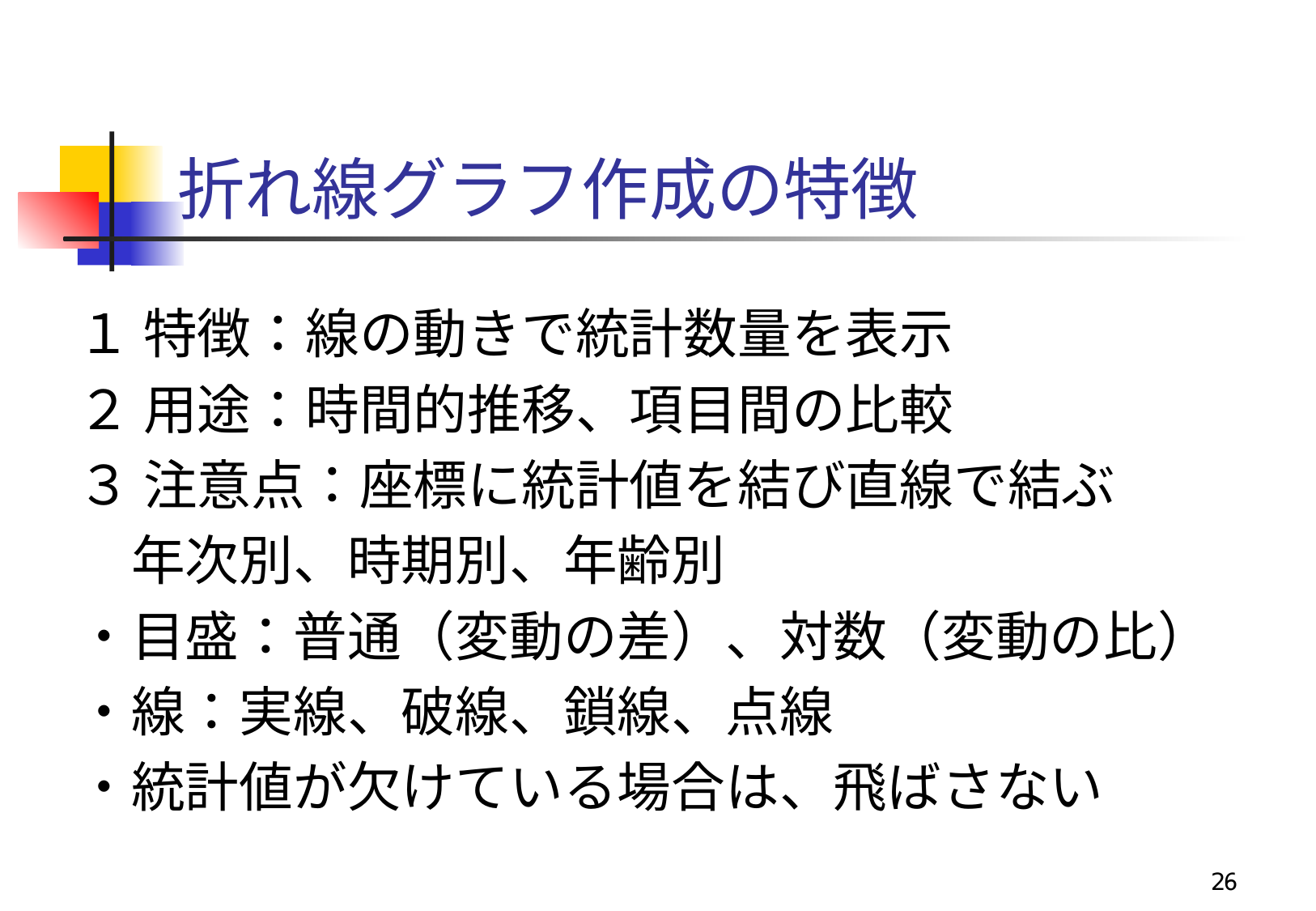

# 折れ線グラフ作成の特徴
１ 特徴：線の動きで統計数量を表示
２ 用途：時間的推移、項目間の比較
３ 注意点：座標に統計値を結び直線で結ぶ
　年次別、時期別、年齢別
・目盛：普通（変動の差）、対数（変動の比）
・線：実線、破線、鎖線、点線
・統計値が欠けている場合は、飛ばさない

26